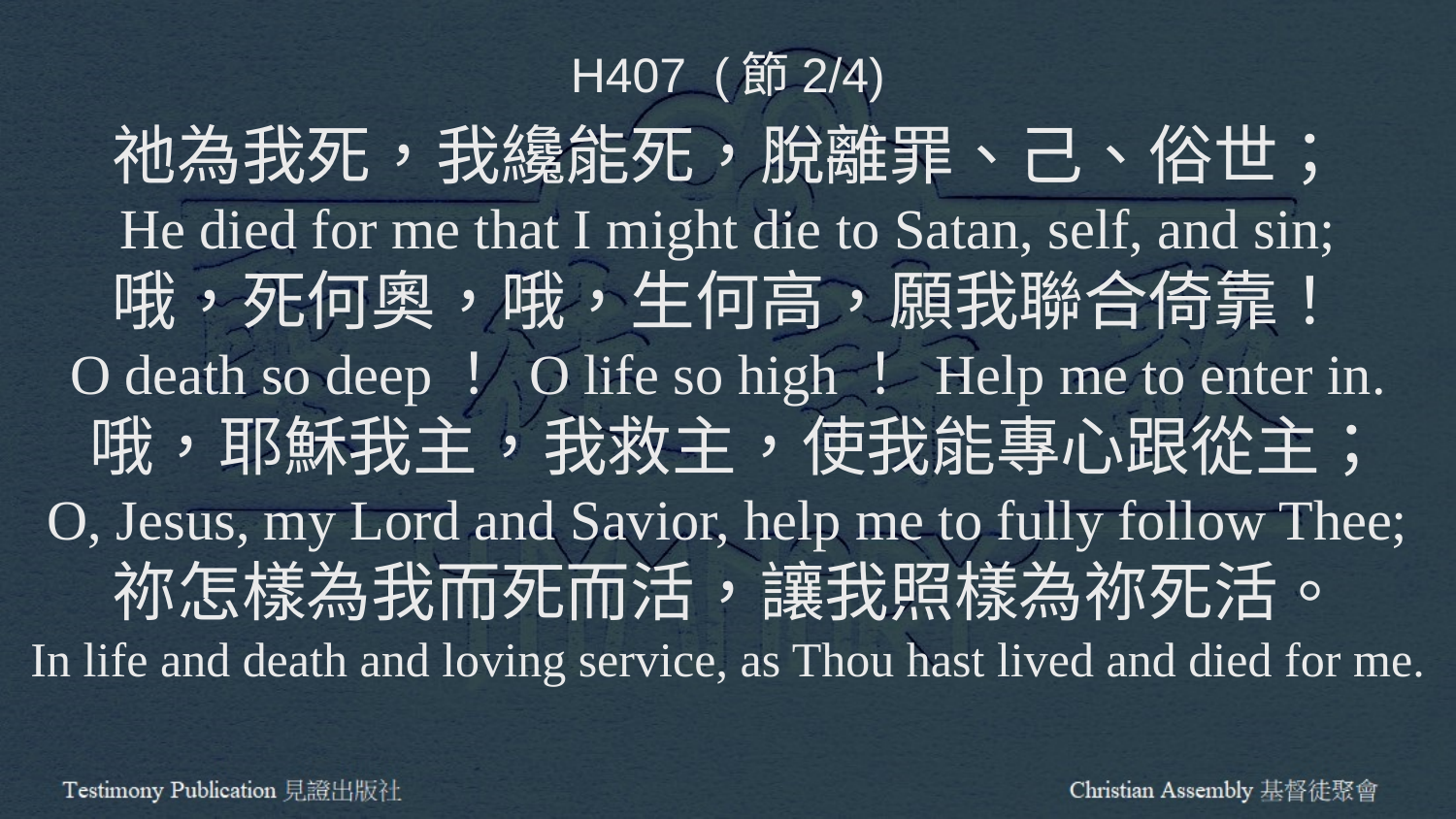

H407  (節2/4)
祂為我死，我纔能死，脫離罪、己、俗世；
He died for me that I might die to Satan, self, and sin;
哦，死何奧，哦，生何高，願我聯合倚靠！
O death so deep！ O life so high！ Help me to enter in.
 哦，耶穌我主，我救主，使我能專心跟從主；
O, Jesus, my Lord and Savior, help me to fully follow Thee;
祢怎樣為我而死而活，讓我照樣為祢死活。
In life and death and loving service, as Thou hast lived and died for me.